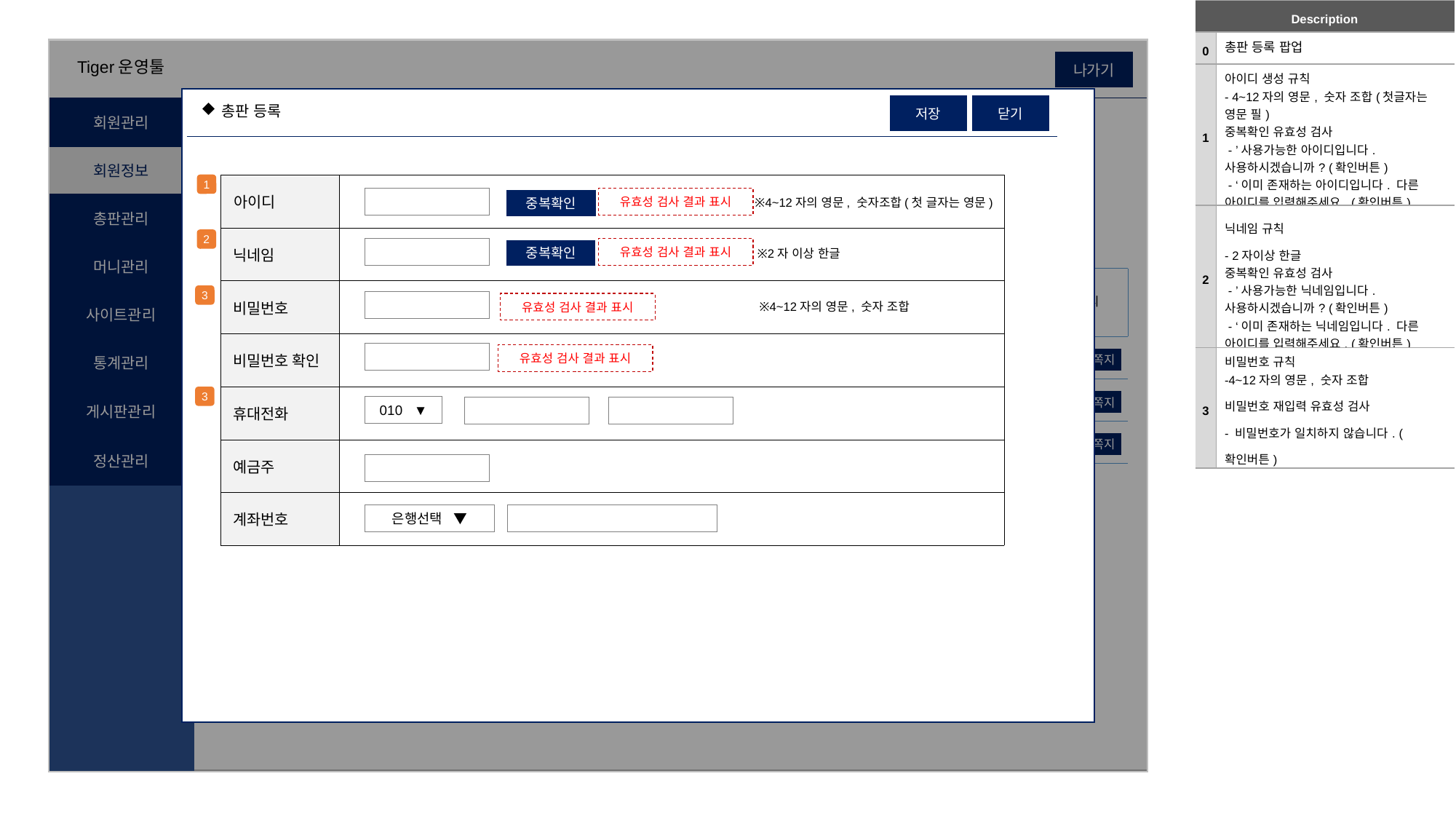

| Description |  |
| --- | --- |
| 0 | 총판 등록 팝업 |
| 1 | 아이디 생성 규칙 - 4~12자의 영문, 숫자 조합(첫글자는 영문 필) 중복확인 유효성 검사 - ’사용가능한 아이디입니다. 사용하시겠습니까? (확인버튼) - ‘이미 존재하는 아이디입니다. 다른 아이디를 입력해주세요. (확인버튼) |
| 2 | 닉네임 규칙 - 2자이상 한글 중복확인 유효성 검사 - ’사용가능한 닉네임입니다. 사용하시겠습니까? (확인버튼) - ‘이미 존재하는 닉네임입니다. 다른 아이디를 입력해주세요. (확인버튼) |
| 3 | 비밀번호 규칙 -4~12자의 영문, 숫자 조합 비밀번호 재입력 유효성 검사 - 비밀번호가 일치하지 않습니다. (확인버튼) |

Tiger운영툴
나가기
회원관리
회원정보
회원정보
일반회원(100)
대기회원(100)
정지회원(100)
탈퇴회원(100)
총판관리
전체레벨 >
아이디/닉네임 >
검색입력
검색
머니관리
추천인
가입정보
머니/포인트
정산정보
상태정보
번호
관리
사이트관리
총판
추천인
아이디
닉네임
레벨
상태
핸드폰
머니
포인트
입금
출금
정산
가입일시
최종로그인
000-
000-0000
통계관리
1
ss
abc
babo
바보
1
사용중
100
100
100
100
100
20210101
20210202
로그
쪽지
000-
000-0000
게시판관리
1
ss
abc
babo
바보
1
사용중
100
100
100
100
100
20210101
20210202
로그
쪽지
000-
000-0000
1
ss
abc
babo
바보
1
사용중
100
100
100
100
100
20210101
20210202
로그
쪽지
정산관리

저장
닫기
총판 등록
1
| 아이디 |  |
| --- | --- |
| 닉네임 |  |
| 비밀번호 |  |
| 비밀번호 확인 |  |
| 휴대전화 |  |
| 예금주 |  |
| 계좌번호 |  |
유효성 검사 결과 표시

※4~12자의 영문, 숫자조합(첫 글자는 영문)
중복확인
2
유효성 검사 결과 표시

※2자 이상 한글
중복확인
3

유효성 검사 결과 표시
※4~12자의 영문, 숫자 조합

유효성 검사 결과 표시
3
010   ▼

은행선택   ▼